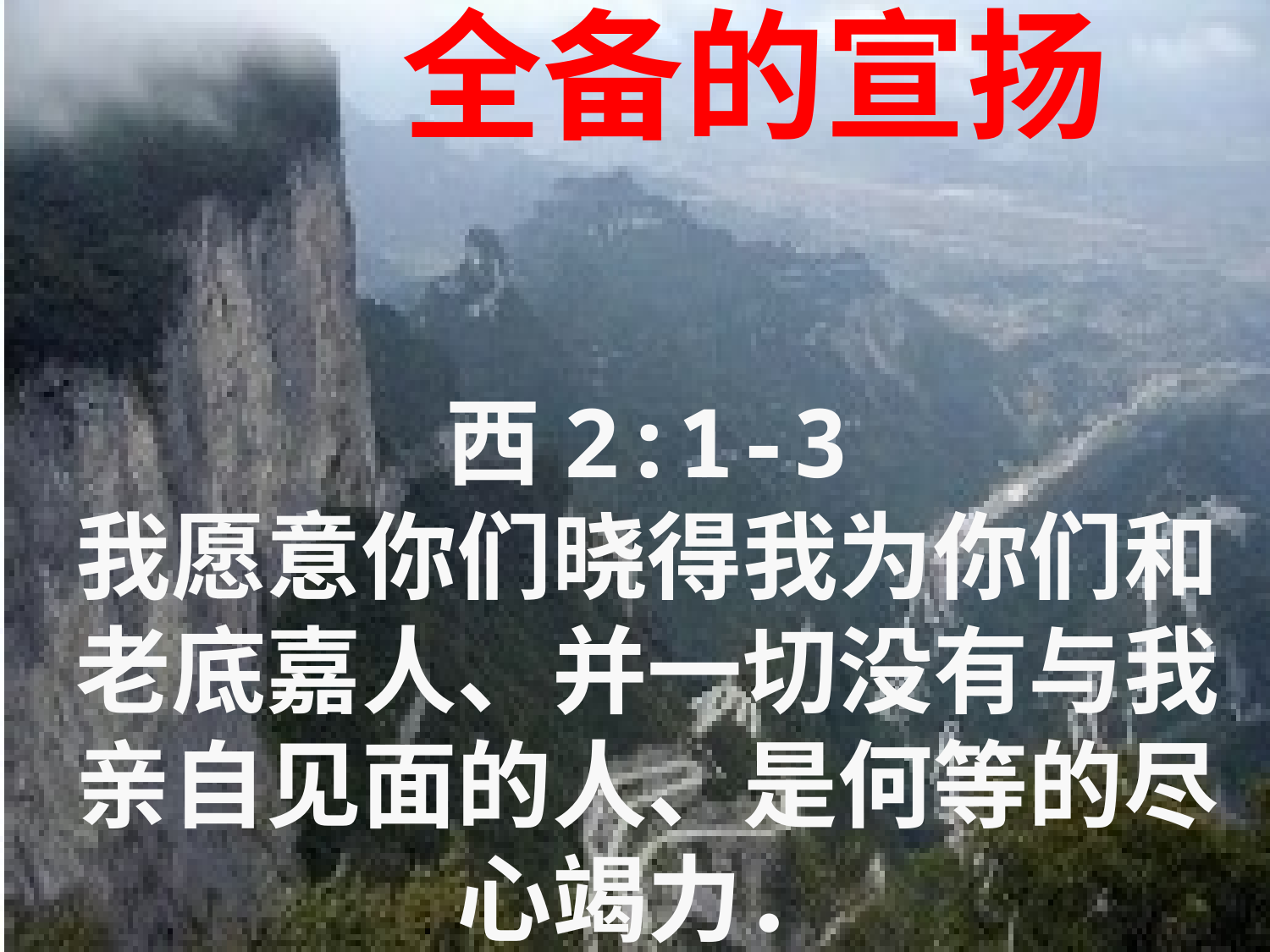

全备的宣扬
西2:1-3
我愿意你们晓得我为你们和老底嘉人、并一切没有与我亲自见面的人、是何等的尽心竭力．